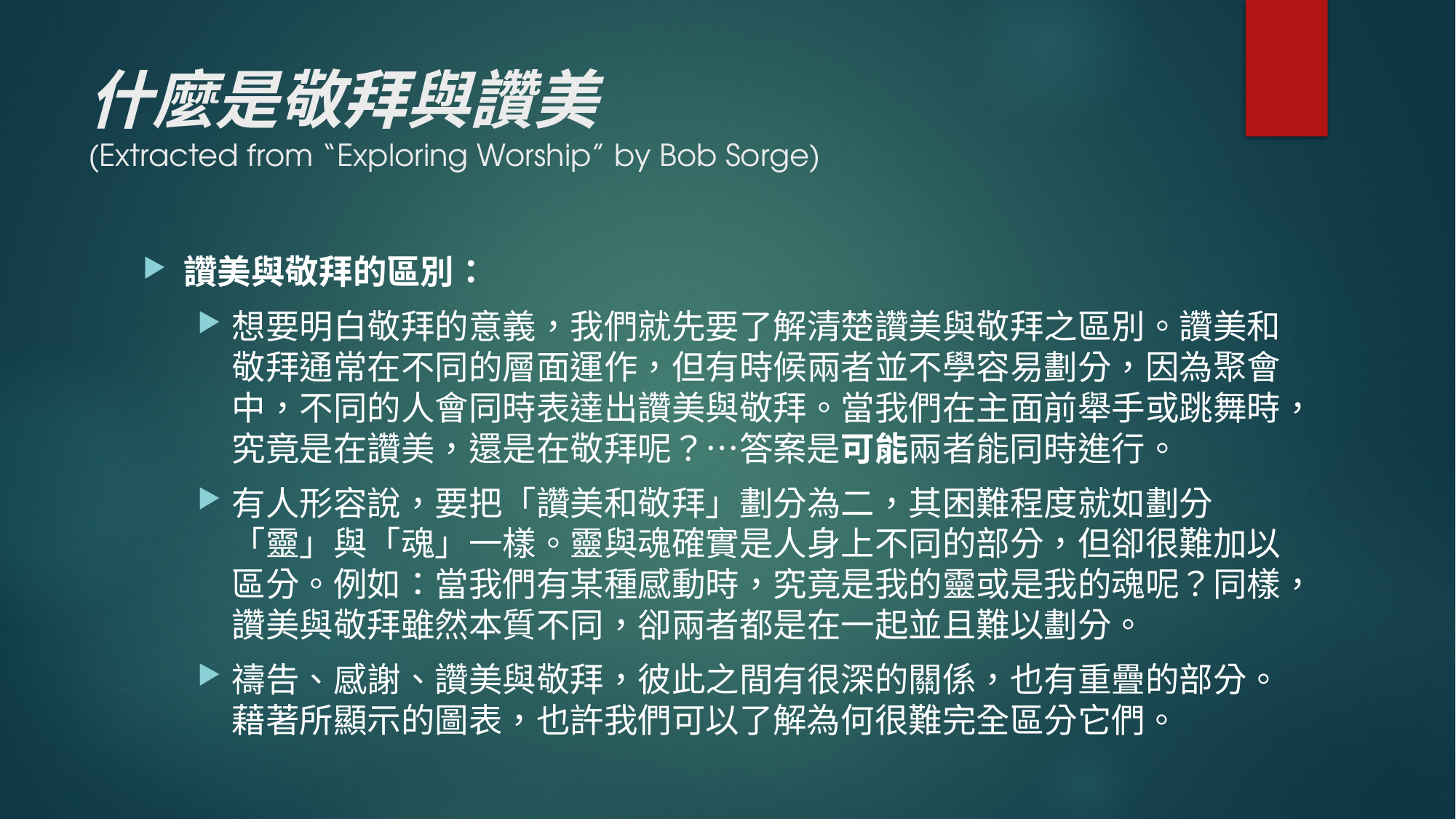

# 什麼是敬拜與讚美 (Extracted from “Exploring Worship” by Bob Sorge)
讚美與敬拜的區別：
想要明白敬拜的意義，我們就先要了解清楚讚美與敬拜之區別。讚美和敬拜通常在不同的層面運作，但有時候兩者並不學容易劃分，因為聚會中，不同的人會同時表達出讚美與敬拜。當我們在主面前舉手或跳舞時，究竟是在讚美，還是在敬拜呢？…答案是可能兩者能同時進行。
有人形容說，要把「讚美和敬拜」劃分為二，其困難程度就如劃分「靈」與「魂」一樣。靈與魂確實是人身上不同的部分，但卻很難加以區分。例如：當我們有某種感動時，究竟是我的靈或是我的魂呢？同樣，讚美與敬拜雖然本質不同，卻兩者都是在一起並且難以劃分。
禱告、感謝、讚美與敬拜，彼此之間有很深的關係，也有重疊的部分。藉著所顯示的圖表，也許我們可以了解為何很難完全區分它們。